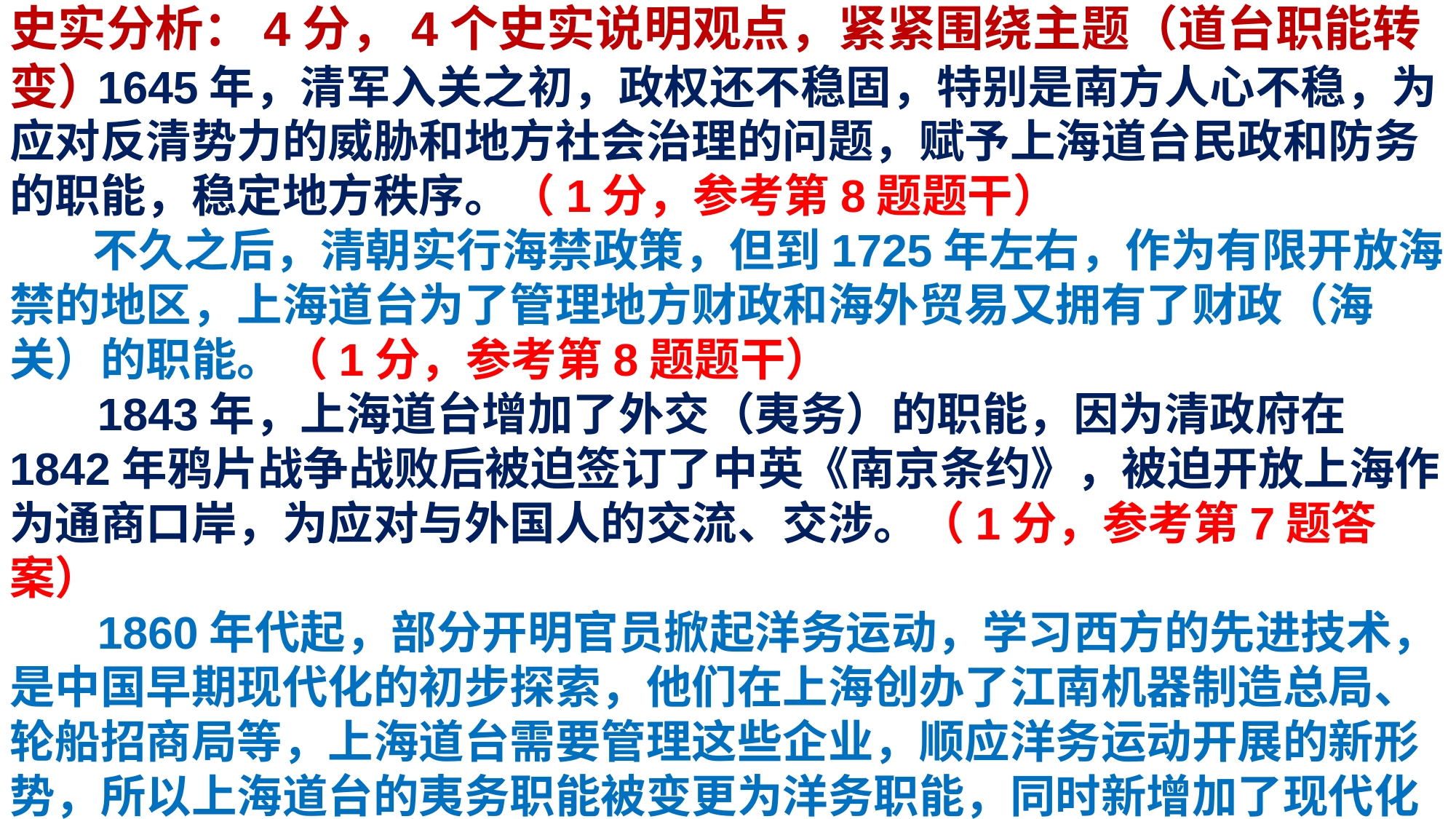

史实分析：4分，4个史实说明观点，紧紧围绕主题（道台职能转变）
       1645年，清军入关之初，政权还不稳固，特别是南方人心不稳，为应对反清势力的威胁和地方社会治理的问题，赋予上海道台民政和防务的职能，稳定地方秩序。（1分，参考第8题题干）
       不久之后，清朝实行海禁政策，但到1725年左右，作为有限开放海禁的地区，上海道台为了管理地方财政和海外贸易又拥有了财政（海关）的职能。（1分，参考第8题题干）
       1843年，上海道台增加了外交（夷务）的职能，因为清政府在1842年鸦片战争战败后被迫签订了中英《南京条约》，被迫开放上海作为通商口岸，为应对与外国人的交流、交涉。（1分，参考第7题答案）
       1860年代起，部分开明官员掀起洋务运动，学习西方的先进技术，是中国早期现代化的初步探索，他们在上海创办了江南机器制造总局、轮船招商局等，上海道台需要管理这些企业，顺应洋务运动开展的新形势，所以上海道台的夷务职能被变更为洋务职能，同时新增加了现代化项目的职能。 （1分，参考第9题答案）